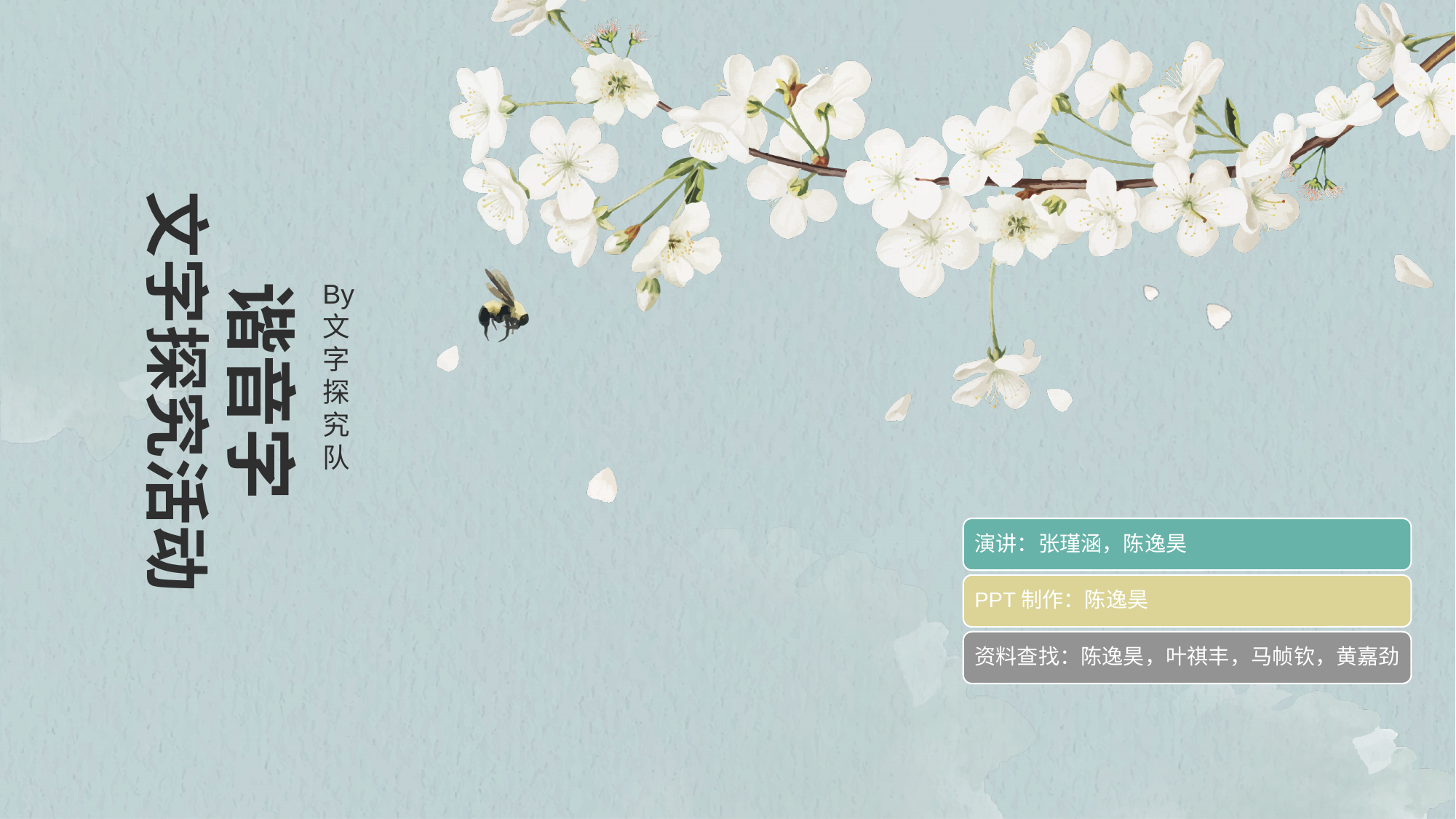

谐音字
文字探究活动
By 文字探究队

演讲：张瑾涵，陈逸昊
PPT制作：陈逸昊
资料查找：陈逸昊，叶祺丰，马帧钦，黄嘉劲